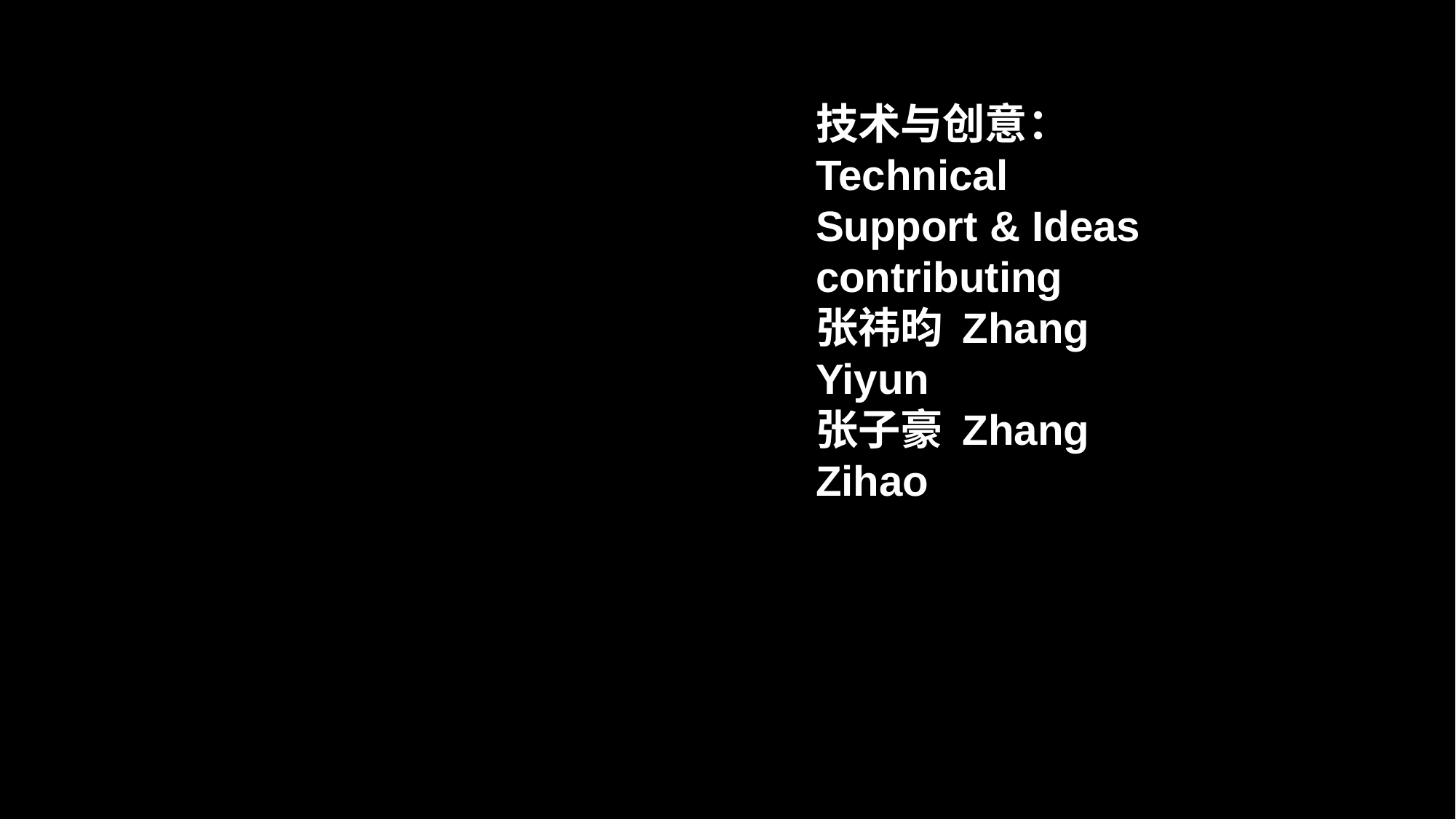

技术与创意：Technical Support & Ideas contributing
张祎昀 Zhang Yiyun
张子豪 Zhang Zihao